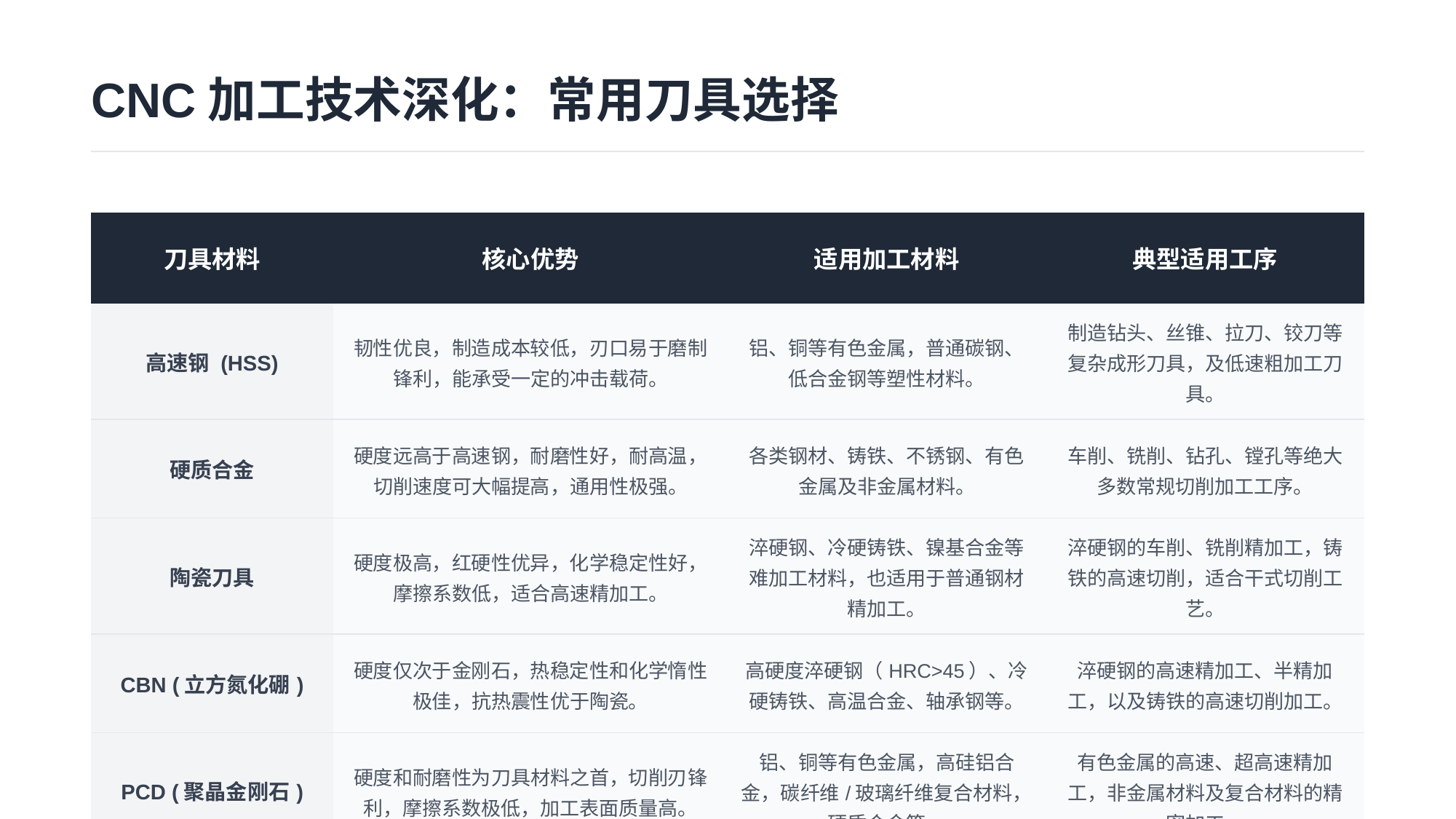

CNC加工技术深化：常用刀具选择
| 刀具材料 | 核心优势 | 适用加工材料 | 典型适用工序 |
| --- | --- | --- | --- |
| 高速钢 (HSS) | 韧性优良，制造成本较低，刃口易于磨制锋利，能承受一定的冲击载荷。 | 铝、铜等有色金属，普通碳钢、低合金钢等塑性材料。 | 制造钻头、丝锥、拉刀、铰刀等复杂成形刀具，及低速粗加工刀具。 |
| 硬质合金 | 硬度远高于高速钢，耐磨性好，耐高温，切削速度可大幅提高，通用性极强。 | 各类钢材、铸铁、不锈钢、有色金属及非金属材料。 | 车削、铣削、钻孔、镗孔等绝大多数常规切削加工工序。 |
| 陶瓷刀具 | 硬度极高，红硬性优异，化学稳定性好，摩擦系数低，适合高速精加工。 | 淬硬钢、冷硬铸铁、镍基合金等难加工材料，也适用于普通钢材精加工。 | 淬硬钢的车削、铣削精加工，铸铁的高速切削，适合干式切削工艺。 |
| CBN (立方氮化硼) | 硬度仅次于金刚石，热稳定性和化学惰性极佳，抗热震性优于陶瓷。 | 高硬度淬硬钢（HRC>45）、冷硬铸铁、高温合金、轴承钢等。 | 淬硬钢的高速精加工、半精加工，以及铸铁的高速切削加工。 |
| PCD (聚晶金刚石) | 硬度和耐磨性为刀具材料之首，切削刃锋利，摩擦系数极低，加工表面质量高。 | 铝、铜等有色金属，高硅铝合金，碳纤维/玻璃纤维复合材料，硬质合金等。 | 有色金属的高速、超高速精加工，非金属材料及复合材料的精密加工。 |